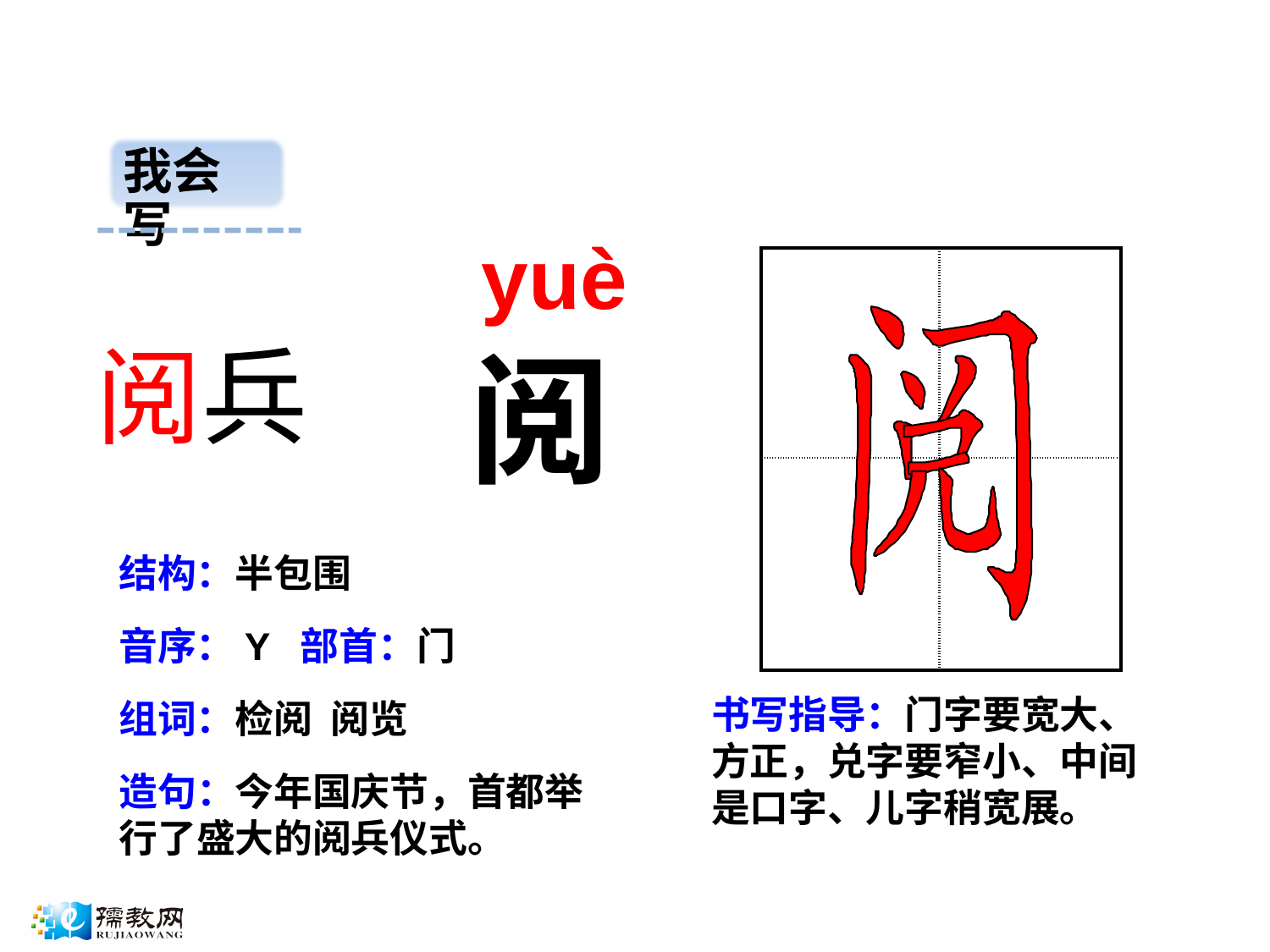

我会写

yuè
|  |  |
| --- | --- |
|  |  |

阅兵
阅

结构：半包围
音序：Y  部首：门
书写指导：门字要宽大、方正，兑字要窄小、中间是口字、儿字稍宽展。
组词：检阅  阅览
造句：今年国庆节，首都举行了盛大的阅兵仪式。